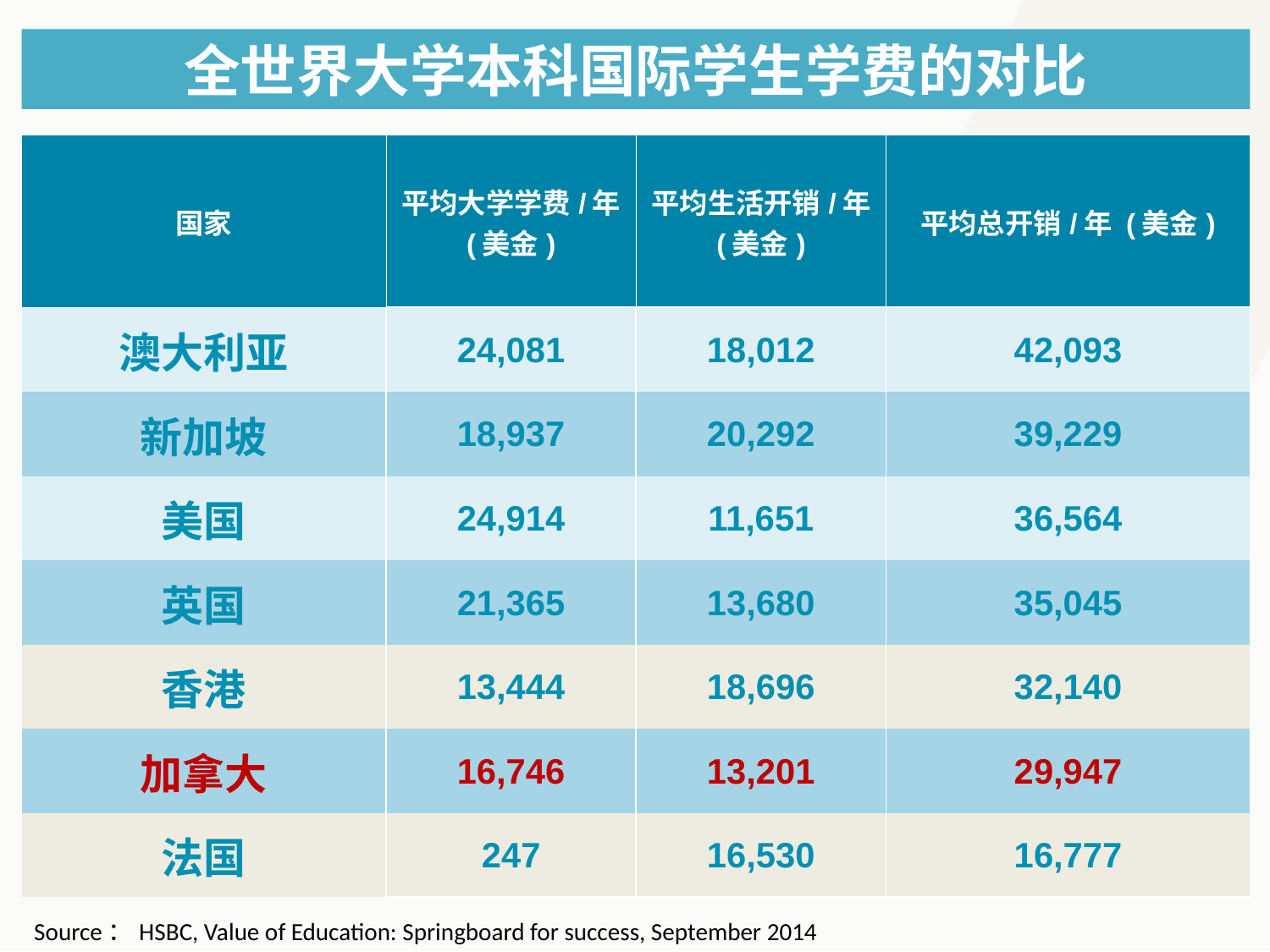

全世界大学本科国际学生学费的对比
#
| 国家 | 平均大学学费/年 (美金) | 平均生活开销/年 (美金) | 平均总开销/年 (美金) |
| --- | --- | --- | --- |
| 澳大利亚 | 24,081 | 18,012 | 42,093 |
| 新加坡 | 18,937 | 20,292 | 39,229 |
| 美国 | 24,914 | 11,651 | 36,564 |
| 英国 | 21,365 | 13,680 | 35,045 |
| 香港 | 13,444 | 18,696 | 32,140 |
| 加拿大 | 16,746 | 13,201 | 29,947 |
| 法国 | 247 | 16,530 | 16,777 |
Source：HSBC, Value of Education: Springboard for success, September 2014